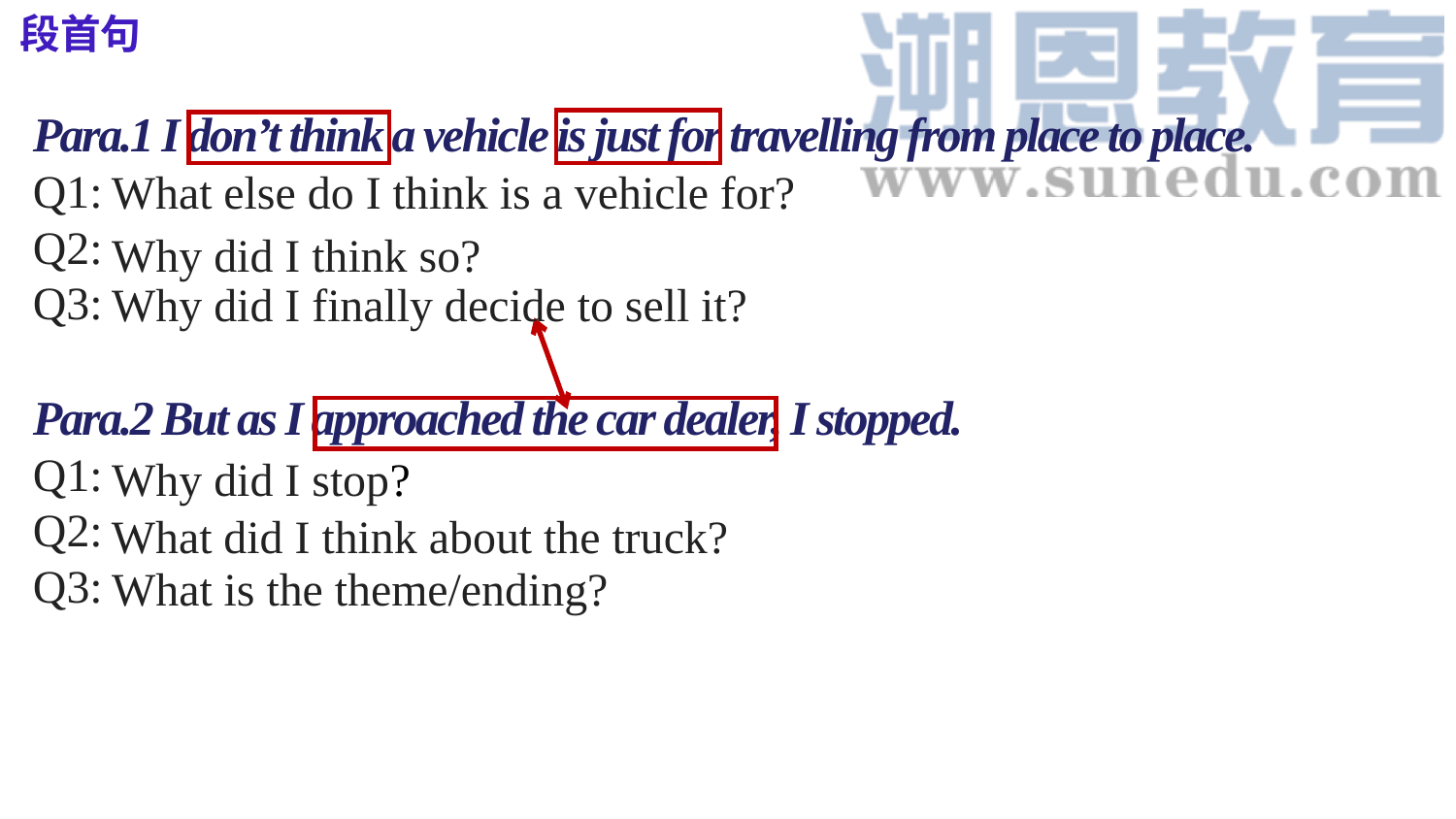

段首句
Para.1 I don’t think a vehicle is just for travelling from place to place.
Q1:
Q2:
Q3:

What else do I think is a vehicle for?
Why did I think so?
Why did I finally decide to sell it?
Para.2 But as I approached the car dealer, I stopped.
Q1:
Q2: Q3:

Why did I stop?
What did I think about the truck?
What is the theme/ending?